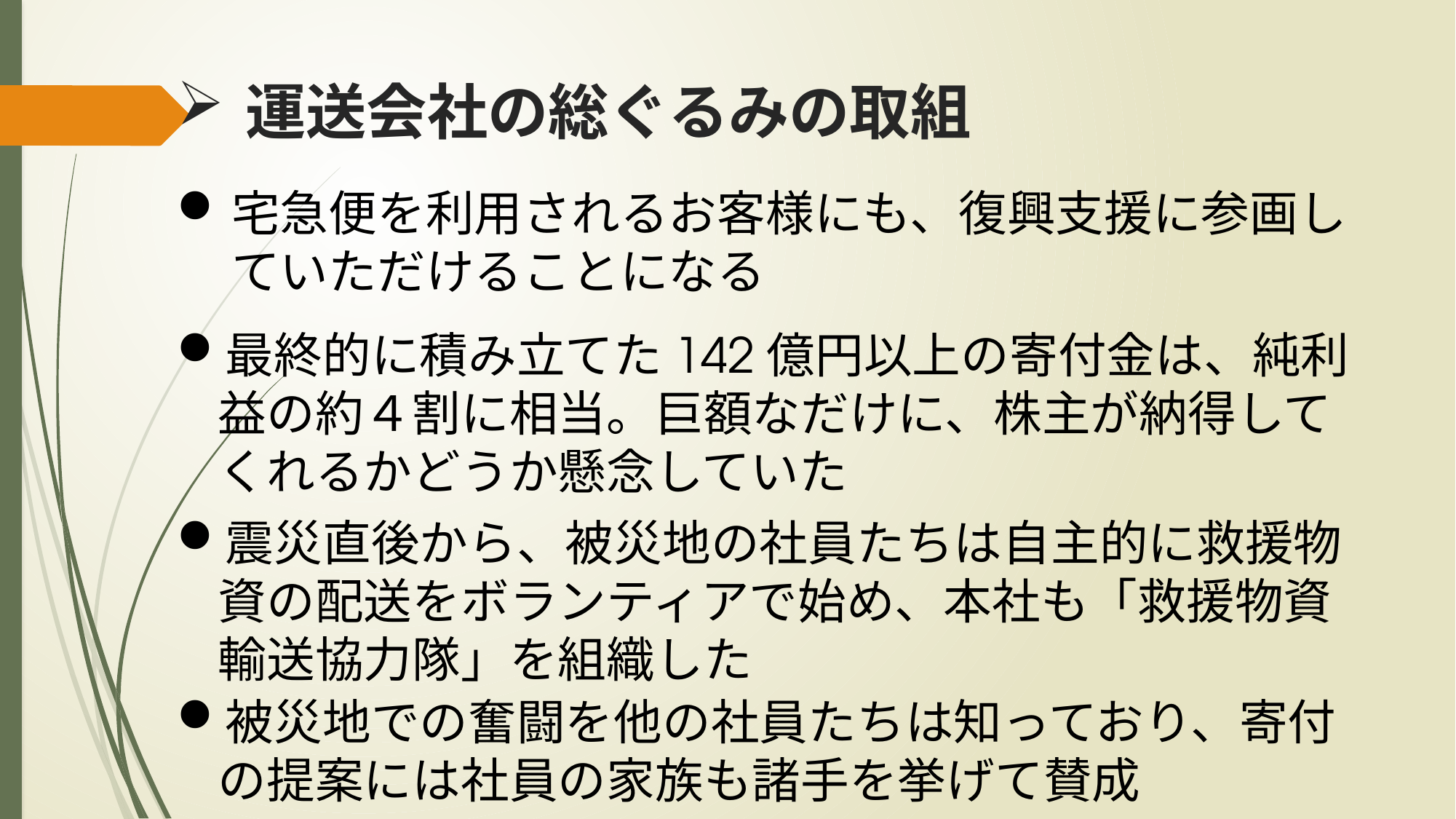

# 運送会社の総ぐるみの取組
宅急便を利用されるお客様にも、復興支援に参画していただけることになる
最終的に積み立てた142億円以上の寄付金は、純利益の約４割に相当。巨額なだけに、株主が納得してくれるかどうか懸念していた
震災直後から、被災地の社員たちは自主的に救援物資の配送をボランティアで始め、本社も「救援物資輸送協力隊」を組織した
被災地での奮闘を他の社員たちは知っており、寄付の提案には社員の家族も諸手を挙げて賛成